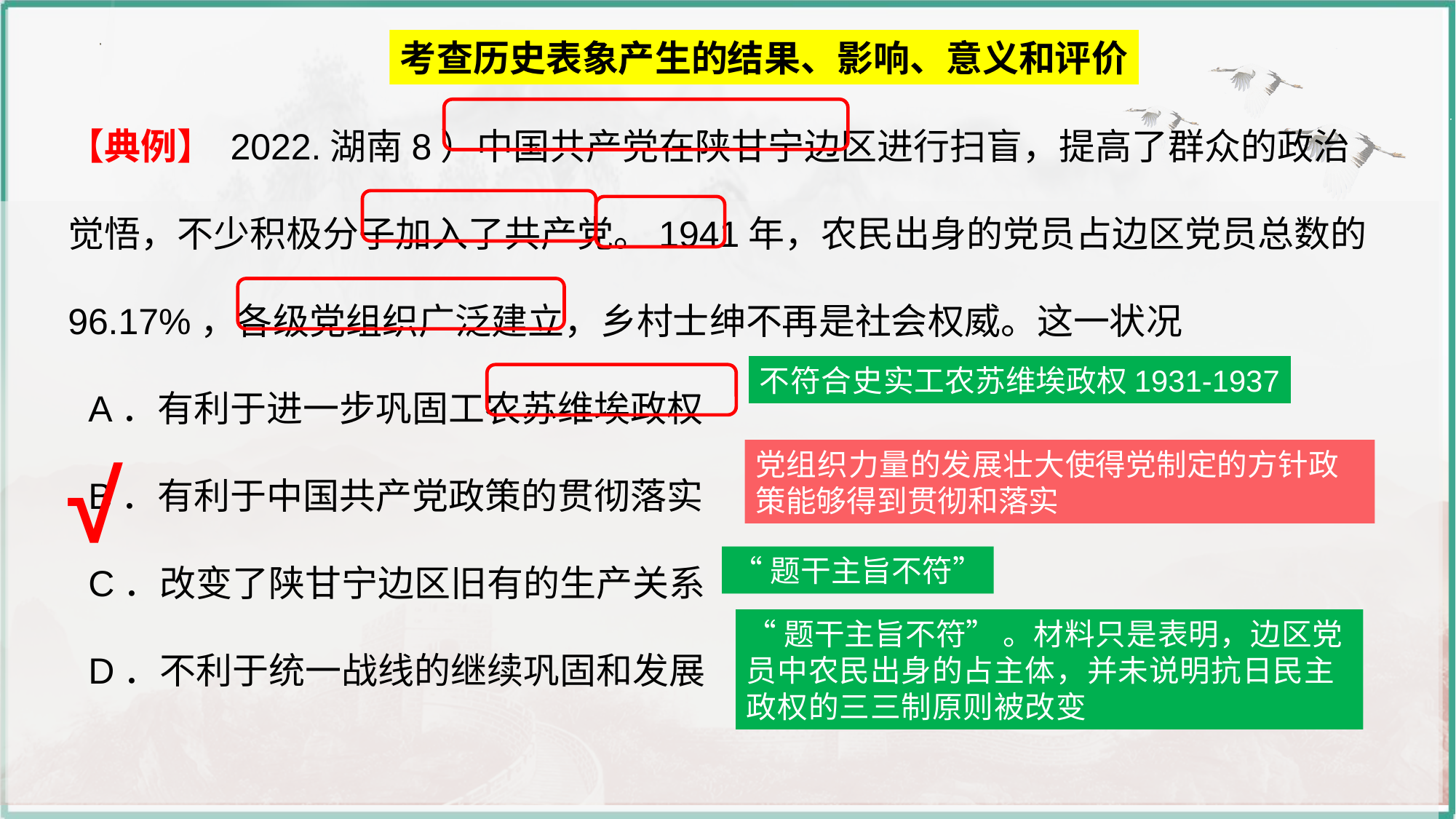

考查历史表象产生的结果、影响、意义和评价
【典例】 2022.湖南8）中国共产党在陕甘宁边区进行扫盲，提高了群众的政治觉悟，不少积极分子加入了共产党。1941年，农民出身的党员占边区党员总数的96.17%，各级党组织广泛建立，乡村士绅不再是社会权威。这一状况
  A．有利于进一步巩固工农苏维埃政权
  B．有利于中国共产党政策的贯彻落实
  C．改变了陕甘宁边区旧有的生产关系
  D．不利于统一战线的继续巩固和发展

不符合史实工农苏维埃政权1931-1937

√
党组织力量的发展壮大使得党制定的方针政策能够得到贯彻和落实
“题干主旨不符”
“题干主旨不符” 。材料只是表明，边区党员中农民出身的占主体，并未说明抗日民主政权的三三制原则被改变